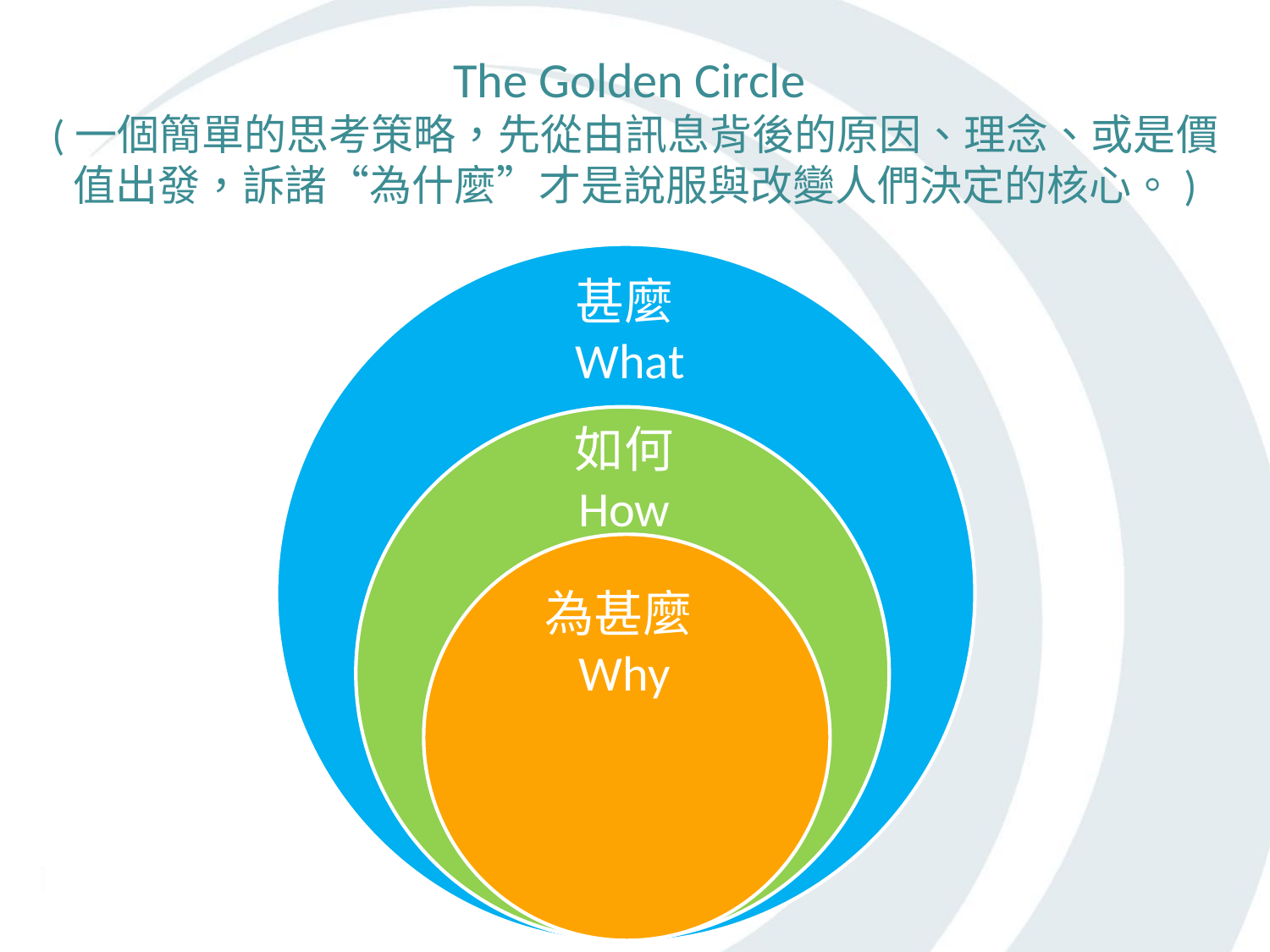

The Golden Circle
(一個簡單的思考策略，先從由訊息背後的原因、理念、或是價值出發，訴諸“為什麼”才是說服與改變人們決定的核心。)

甚麼
What

如何
How

為甚麼
Why